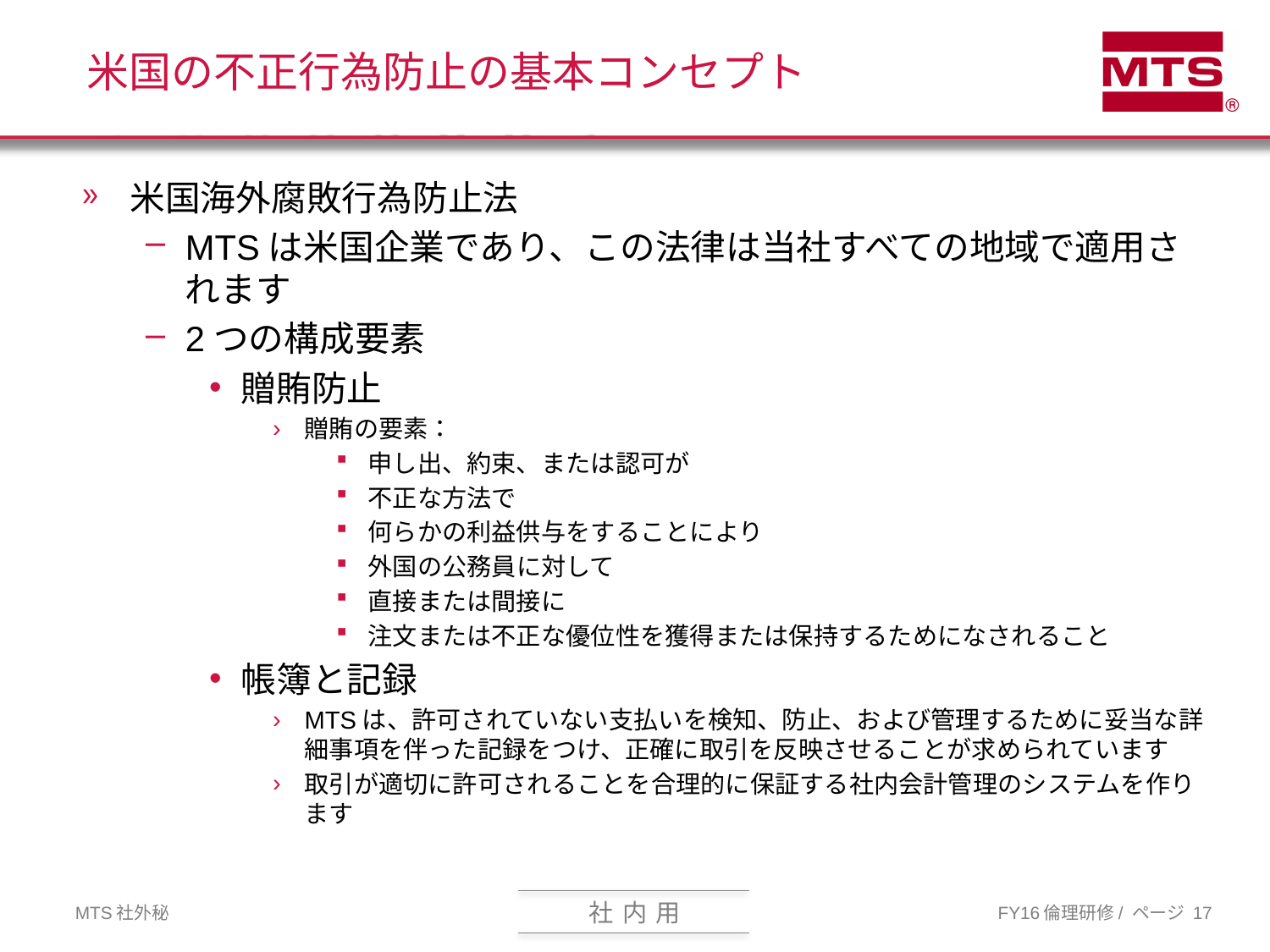

# 米国の不正行為防止の基本コンセプト
米国海外腐敗行為防止法
MTSは米国企業であり、この法律は当社すべての地域で適用されます
2つの構成要素
贈賄防止
贈賄の要素：
申し出、約束、または認可が
不正な方法で
何らかの利益供与をすることにより
外国の公務員に対して
直接または間接に
注文または不正な優位性を獲得または保持するためになされること
帳簿と記録
MTSは、許可されていない支払いを検知、防止、および管理するために妥当な詳細事項を伴った記録をつけ、正確に取引を反映させることが求められています
取引が適切に許可されることを合理的に保証する社内会計管理のシステムを作ります